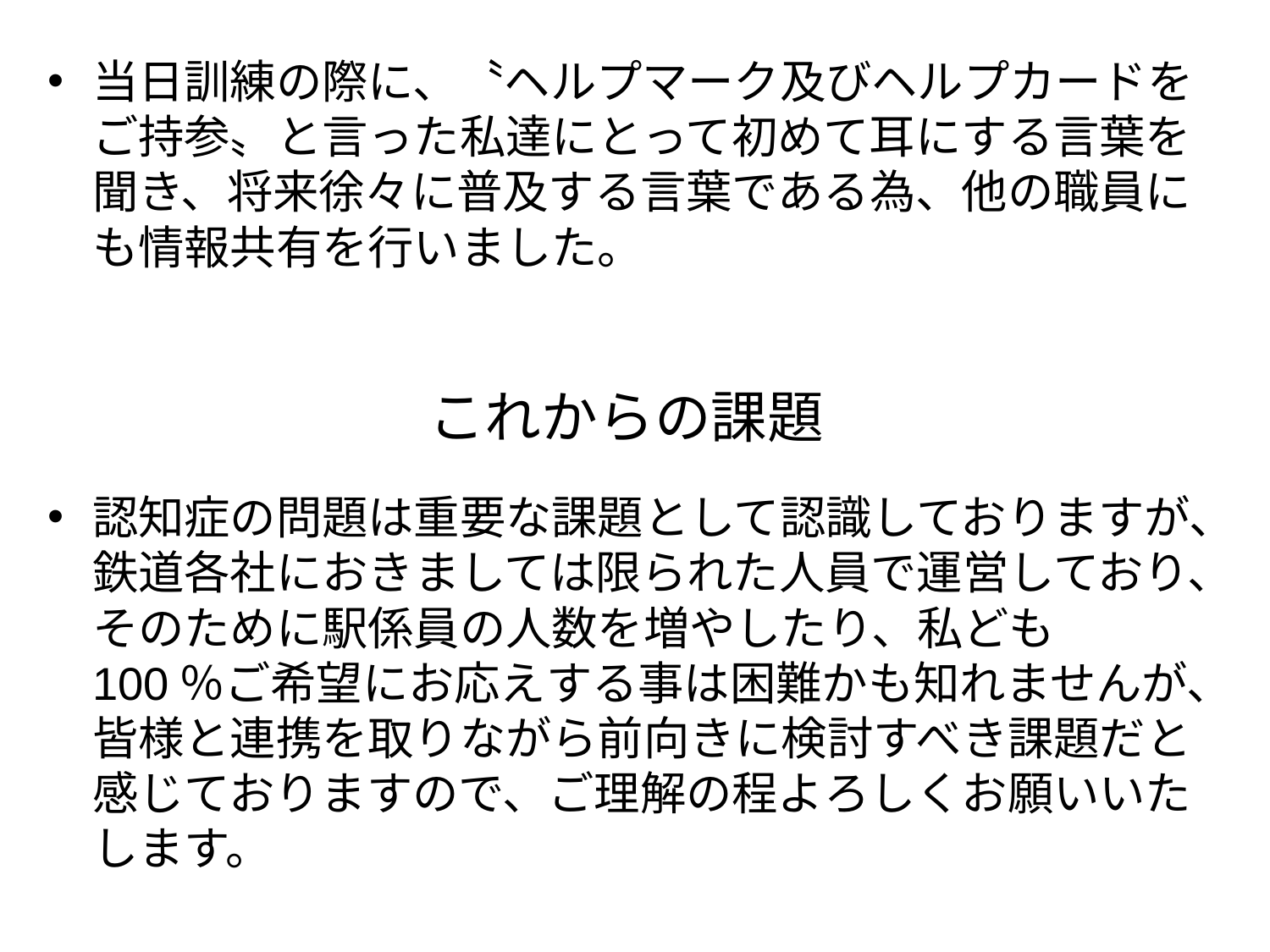

当日訓練の際に、〝ヘルプマーク及びヘルプカードをご持参〟と言った私達にとって初めて耳にする言葉を聞き、将来徐々に普及する言葉である為、他の職員にも情報共有を行いました。

認知症の問題は重要な課題として認識しておりますが、鉄道各社におきましては限られた人員で運営しており、そのために駅係員の人数を増やしたり、私ども100％ご希望にお応えする事は困難かも知れませんが、皆様と連携を取りながら前向きに検討すべき課題だと感じておりますので、ご理解の程よろしくお願いいたします。

# これからの課題